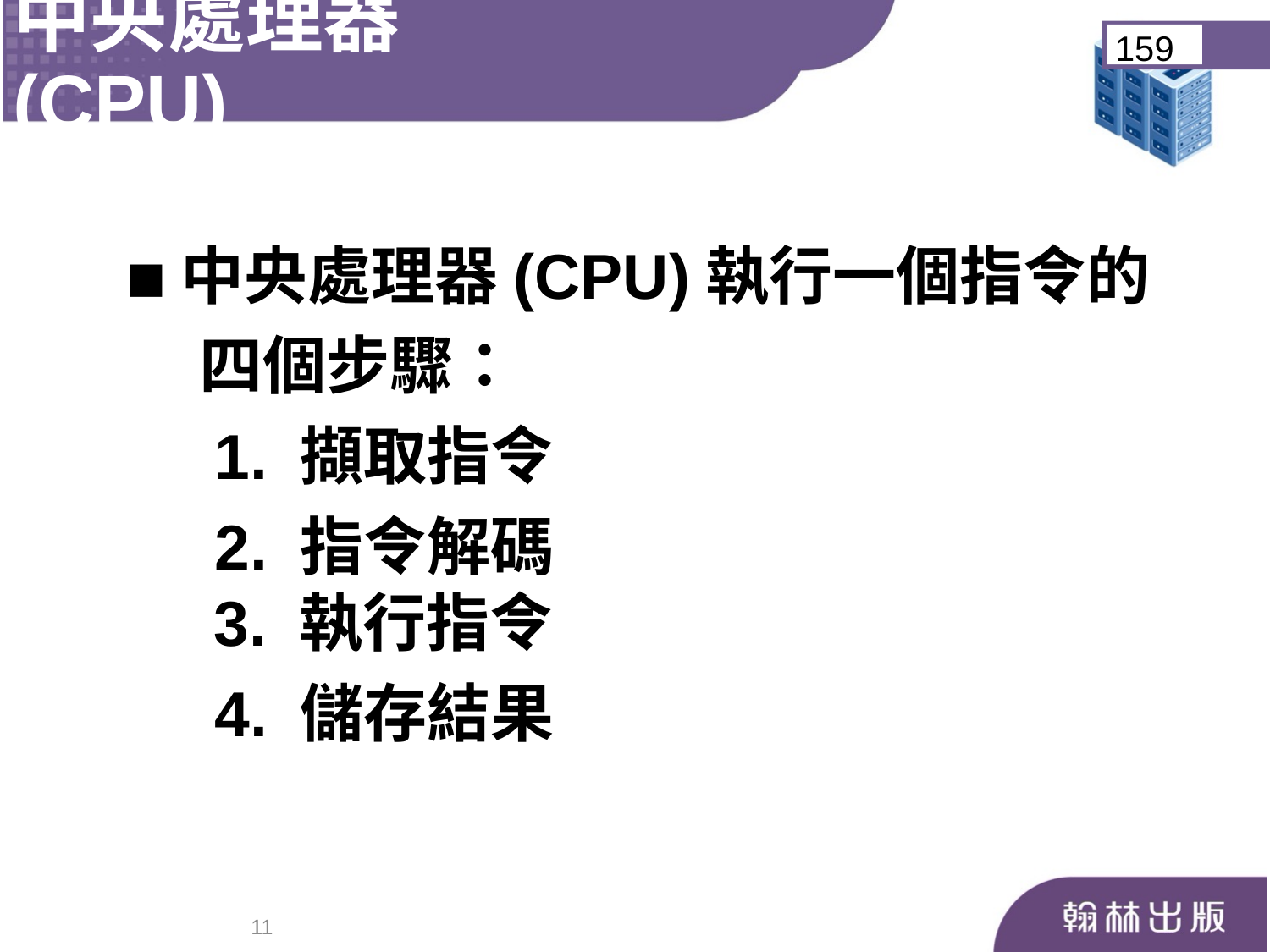

中央處理器(CPU)
159
◼︎中央處理器(CPU)執行一個指令的
    四個步驟：
     1. 擷取指令
     2. 指令解碼
     3. 執行指令
     4. 儲存結果
11